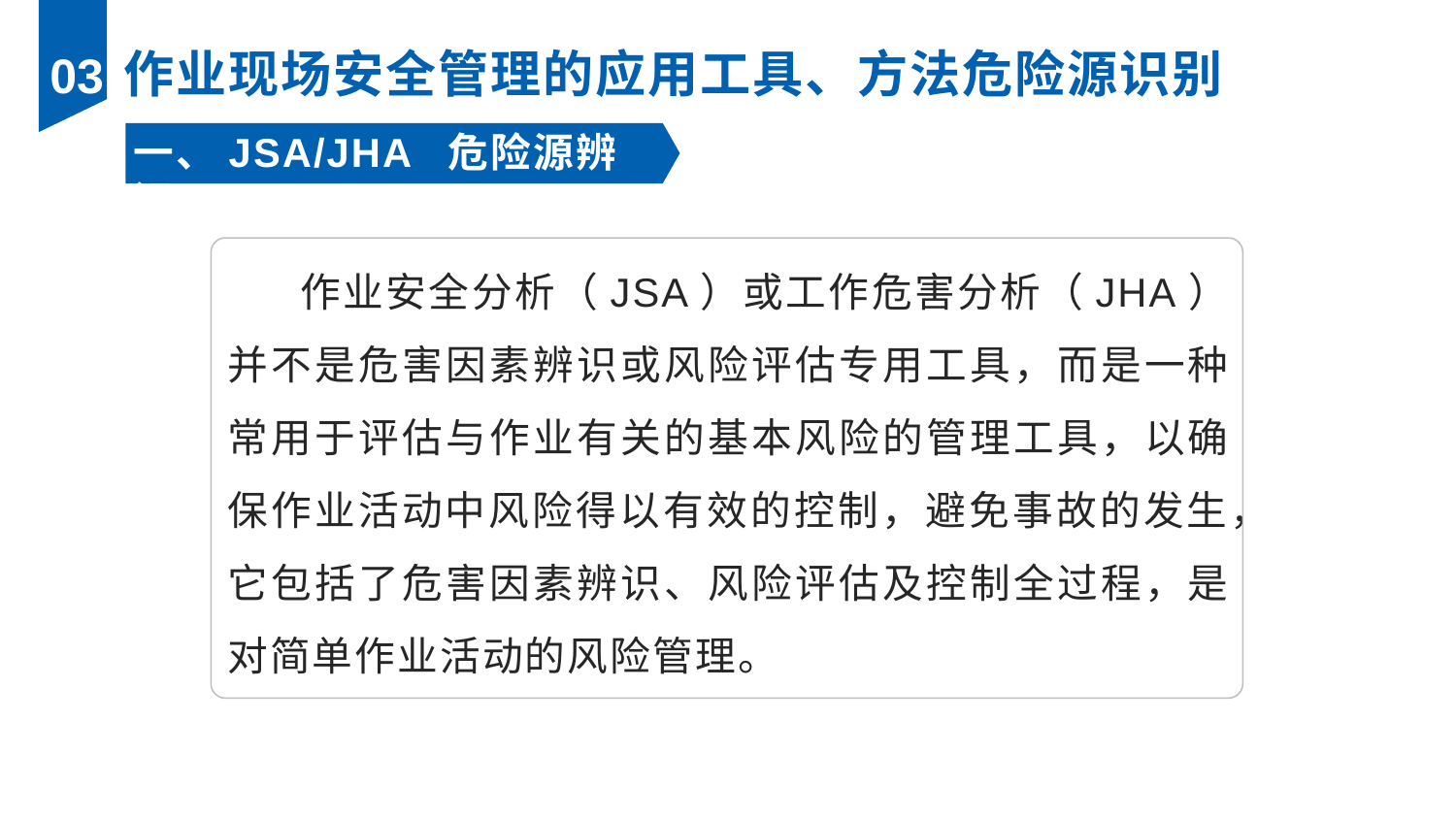

作业现场安全管理的应用工具、方法危险源识别
03
一、JSA/JHA  危险源辨识

作业安全分析（JSA）或工作危害分析（JHA）并不是危害因素辨识或风险评估专用工具，而是一种常用于评估与作业有关的基本风险的管理工具，以确保作业活动中风险得以有效的控制，避免事故的发生，它包括了危害因素辨识、风险评估及控制全过程，是对简单作业活动的风险管理。